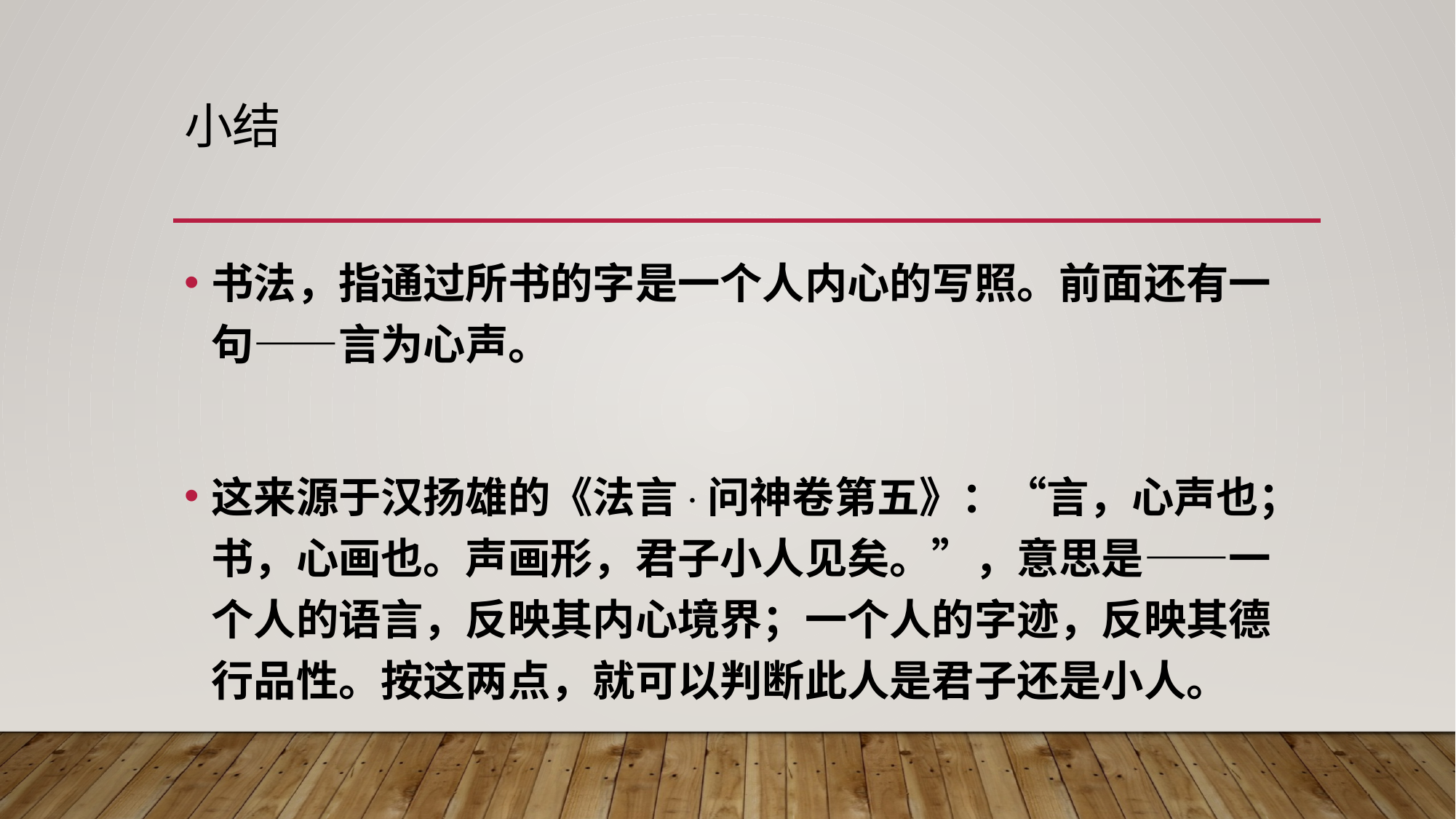

# 小结
书法，指通过所书的字是一个人内心的写照。前面还有一句——言为心声。

这来源于汉扬雄的《法言·问神卷第五》：“言，心声也；书，心画也。声画形，君子小人见矣。”，意思是——一个人的语言，反映其内心境界；一个人的字迹，反映其德行品性。按这两点，就可以判断此人是君子还是小人。